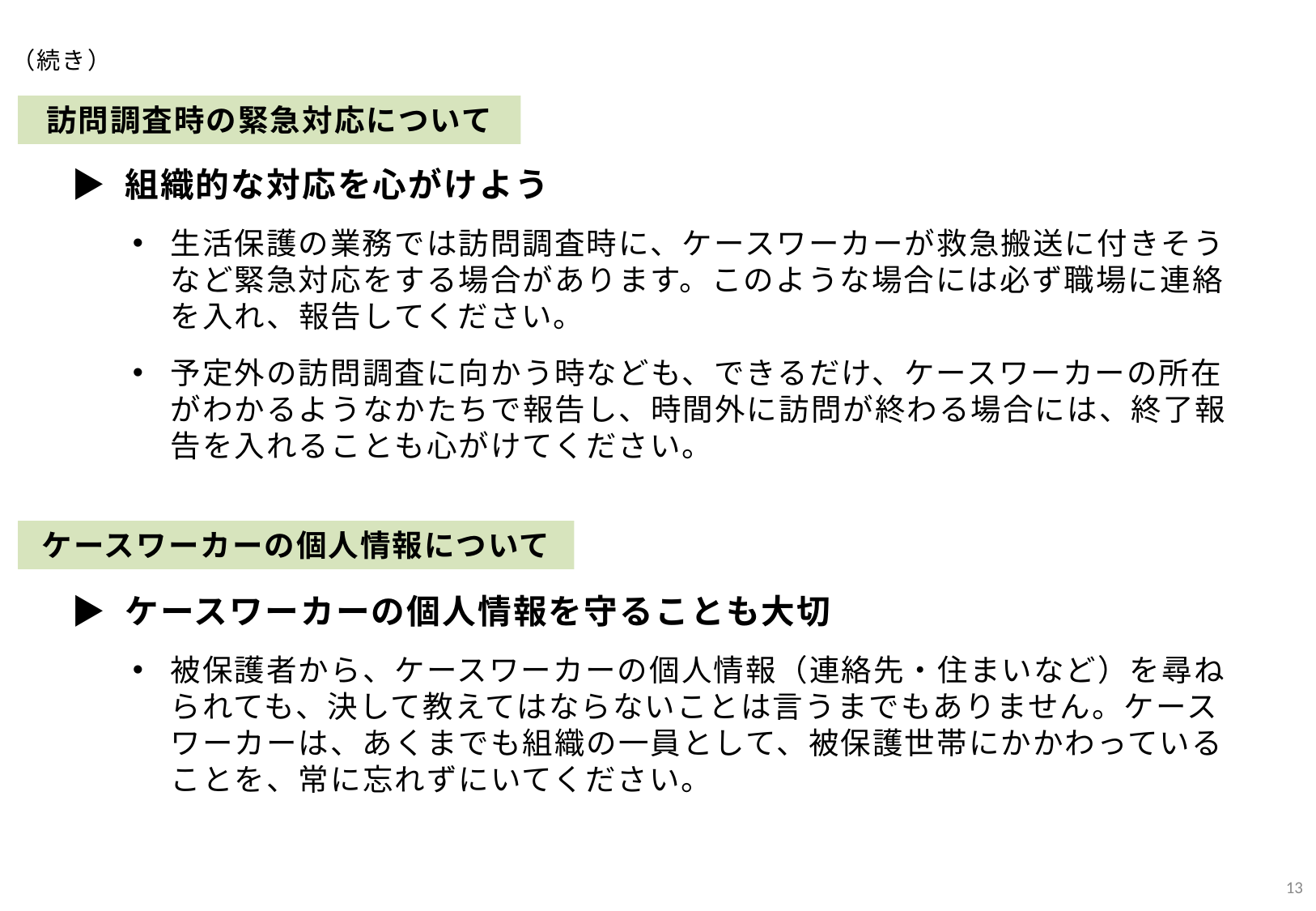

（続き）
訪問調査時の緊急対応について
▶ 組織的な対応を心がけよう
生活保護の業務では訪問調査時に、ケースワーカーが救急搬送に付きそうなど緊急対応をする場合があります。このような場合には必ず職場に連絡を入れ、報告してください。
予定外の訪問調査に向かう時なども、できるだけ、ケースワーカーの所在がわかるようなかたちで報告し、時間外に訪問が終わる場合には、終了報告を入れることも心がけてください。
ケースワーカーの個人情報について
▶ ケースワーカーの個人情報を守ることも大切
被保護者から、ケースワーカーの個人情報（連絡先・住まいなど）を尋ねられても、決して教えてはならないことは言うまでもありません。ケースワーカーは、あくまでも組織の一員として、被保護世帯にかかわっていることを、常に忘れずにいてください。

13